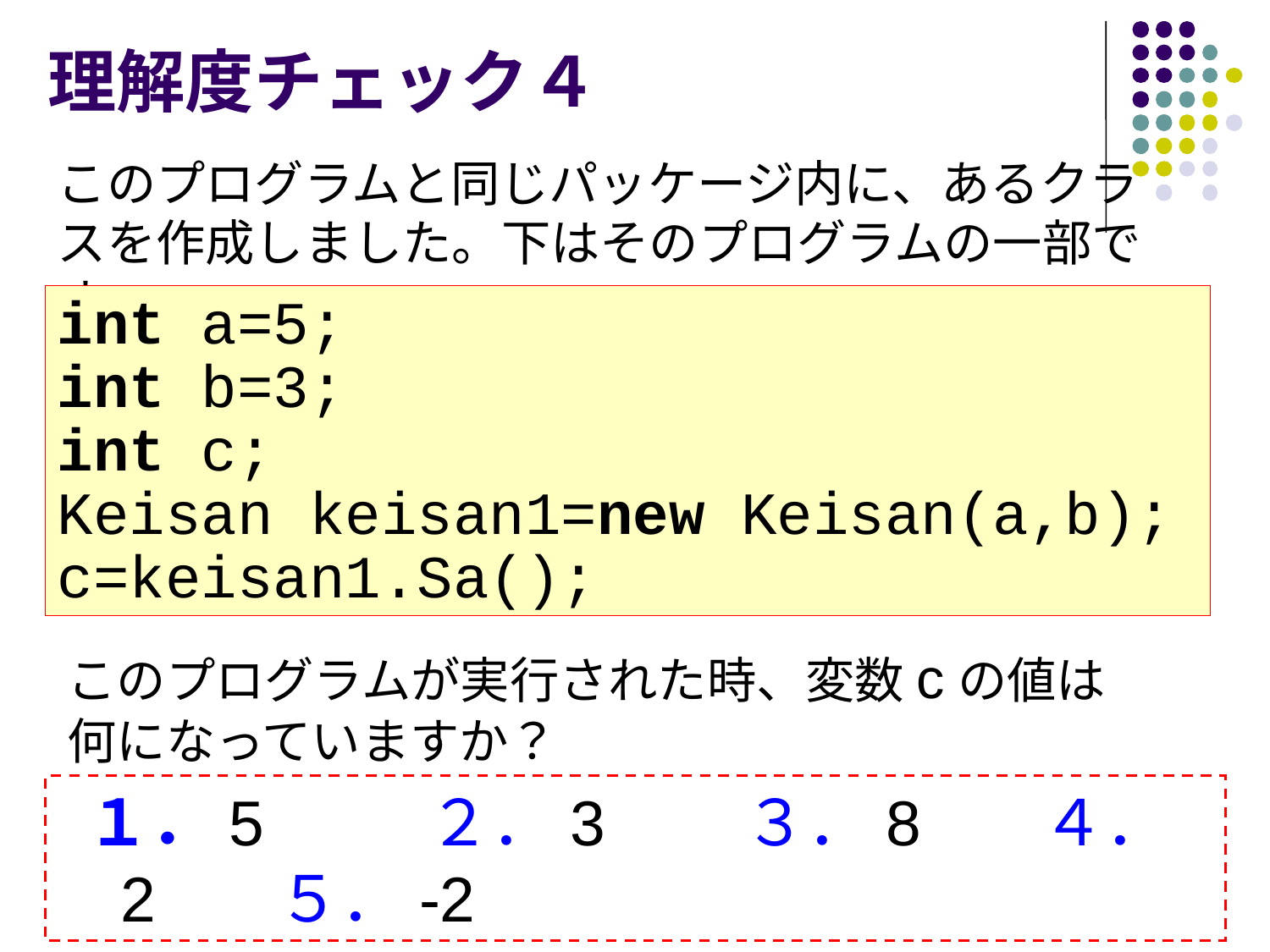

# 理解度チェック４
このプログラムと同じパッケージ内に、あるクラスを作成しました。下はそのプログラムの一部です。
int a=5;
int b=3;
int c;
Keisan keisan1=new Keisan(a,b);
c=keisan1.Sa();
このプログラムが実行された時、変数cの値は何になっていますか？
 １．5    　 ２．3       ３．8      ４．2      ５．-2